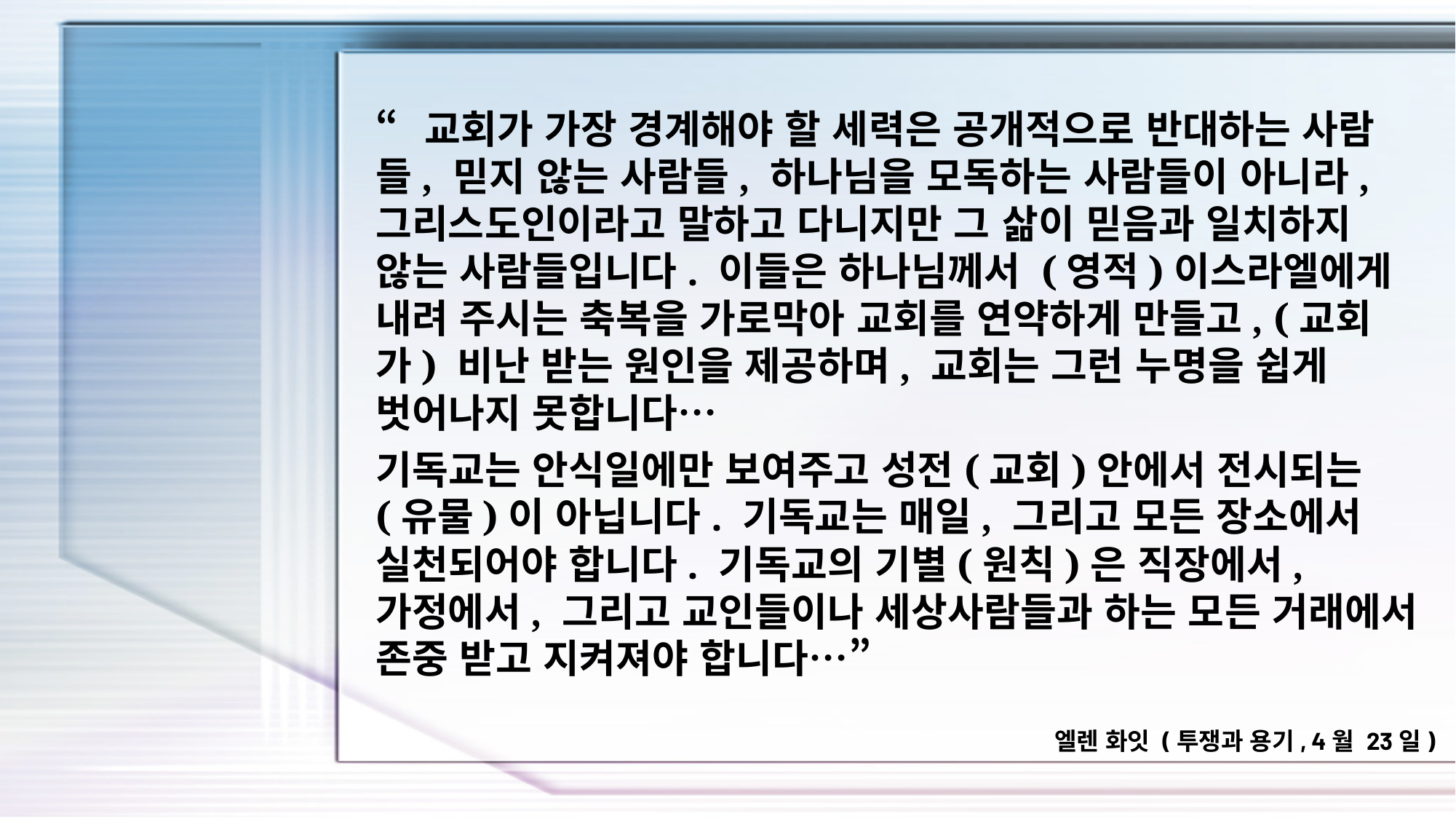

“교회가 가장 경계해야 할 세력은 공개적으로 반대하는 사람들, 믿지 않는 사람들, 하나님을 모독하는 사람들이 아니라, 그리스도인이라고 말하고 다니지만 그 삶이 믿음과 일치하지 않는 사람들입니다. 이들은 하나님께서 (영적)이스라엘에게 내려 주시는 축복을 가로막아 교회를 연약하게 만들고, (교회가) 비난 받는 원인을 제공하며, 교회는 그런 누명을 쉽게 벗어나지 못합니다…
기독교는 안식일에만 보여주고 성전(교회)안에서 전시되는 (유물)이 아닙니다. 기독교는 매일, 그리고 모든 장소에서 실천되어야 합니다. 기독교의 기별(원칙)은 직장에서, 가정에서, 그리고 교인들이나 세상사람들과 하는 모든 거래에서 존중 받고 지켜져야 합니다…”
엘렌 화잇 (투쟁과 용기, 4월 23일)